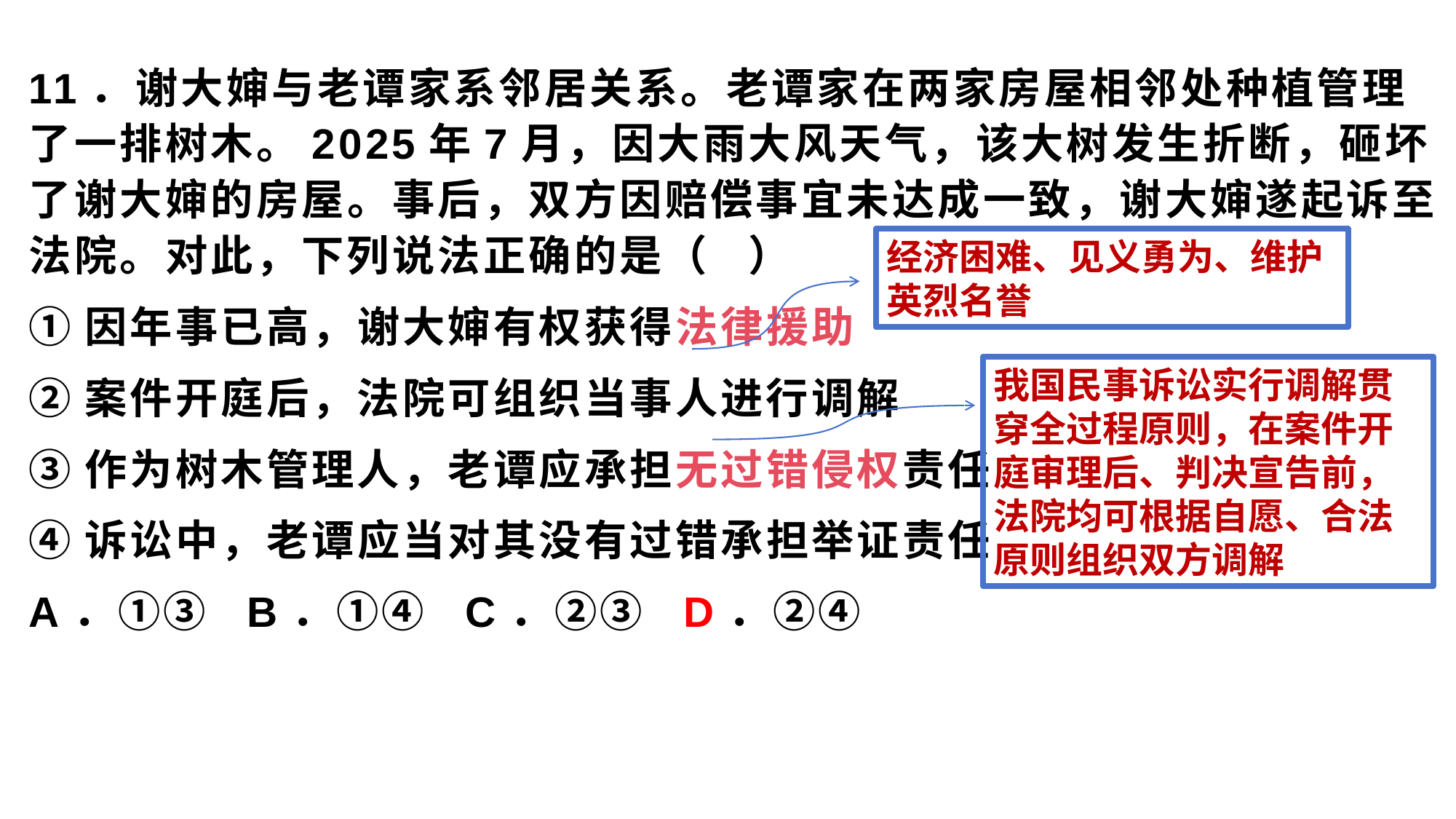

11．谢大婶与老谭家系邻居关系。老谭家在两家房屋相邻处种植管理了一排树木。2025年7月，因大雨大风天气，该大树发生折断，砸坏了谢大婶的房屋。事后，双方因赔偿事宜未达成一致，谢大婶遂起诉至法院。对此，下列说法正确的是（   ）
①因年事已高，谢大婶有权获得法律援助
②案件开庭后，法院可组织当事人进行调解
③作为树木管理人，老谭应承担无过错侵权责任
④诉讼中，老谭应当对其没有过错承担举证责任
A．①③	B．①④	C．②③	D．②④
经济困难、见义勇为、维护英烈名誉
我国民事诉讼实行调解贯穿全过程原则，在案件开庭审理后、判决宣告前，法院均可根据自愿、合法原则组织双方调解